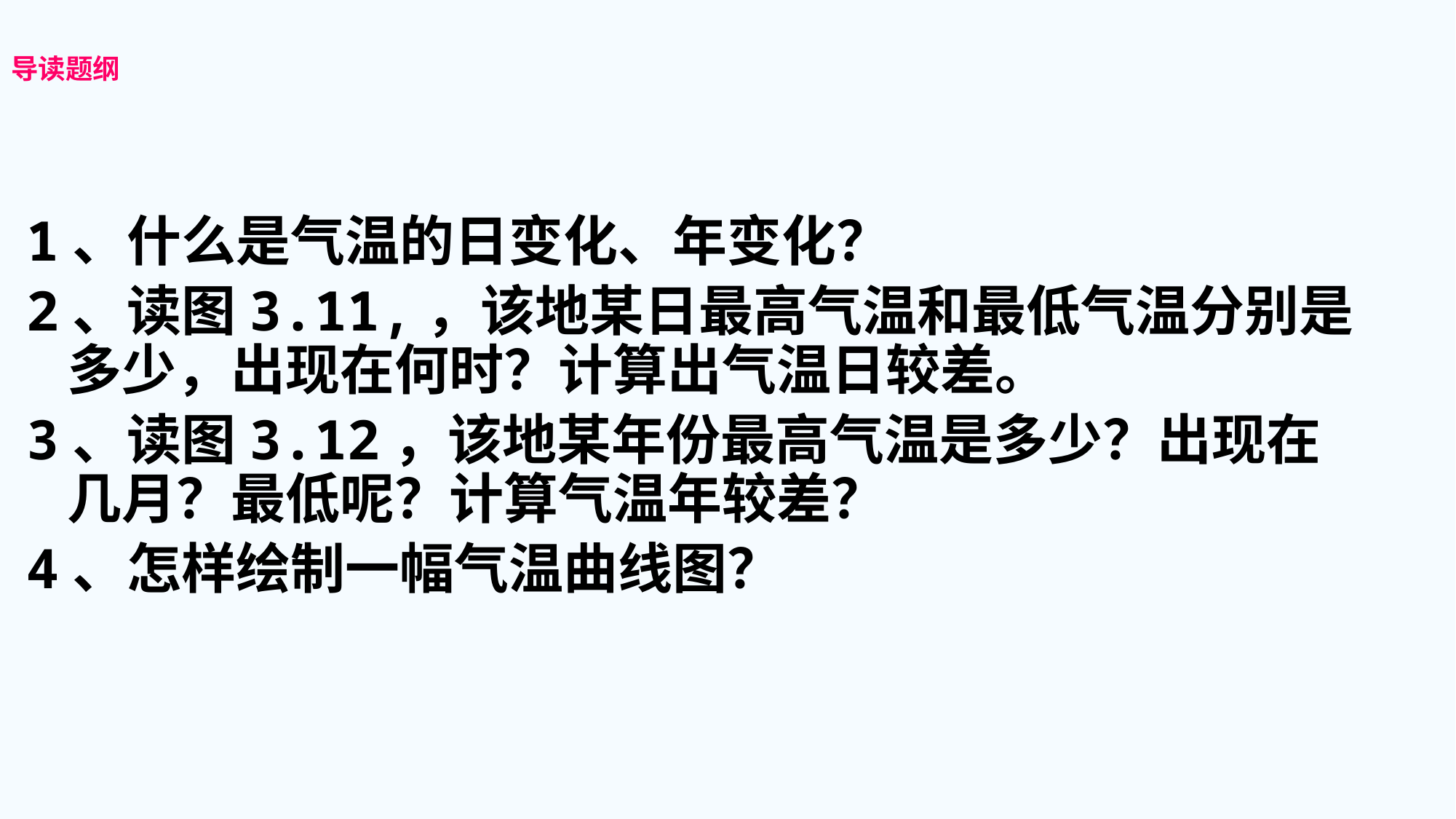

导读题纲
1、什么是气温的日变化、年变化？
2、读图3.11,，该地某日最高气温和最低气温分别是多少，出现在何时？计算出气温日较差。
3、读图3.12，该地某年份最高气温是多少？出现在几月？最低呢？计算气温年较差？
4、怎样绘制一幅气温曲线图？